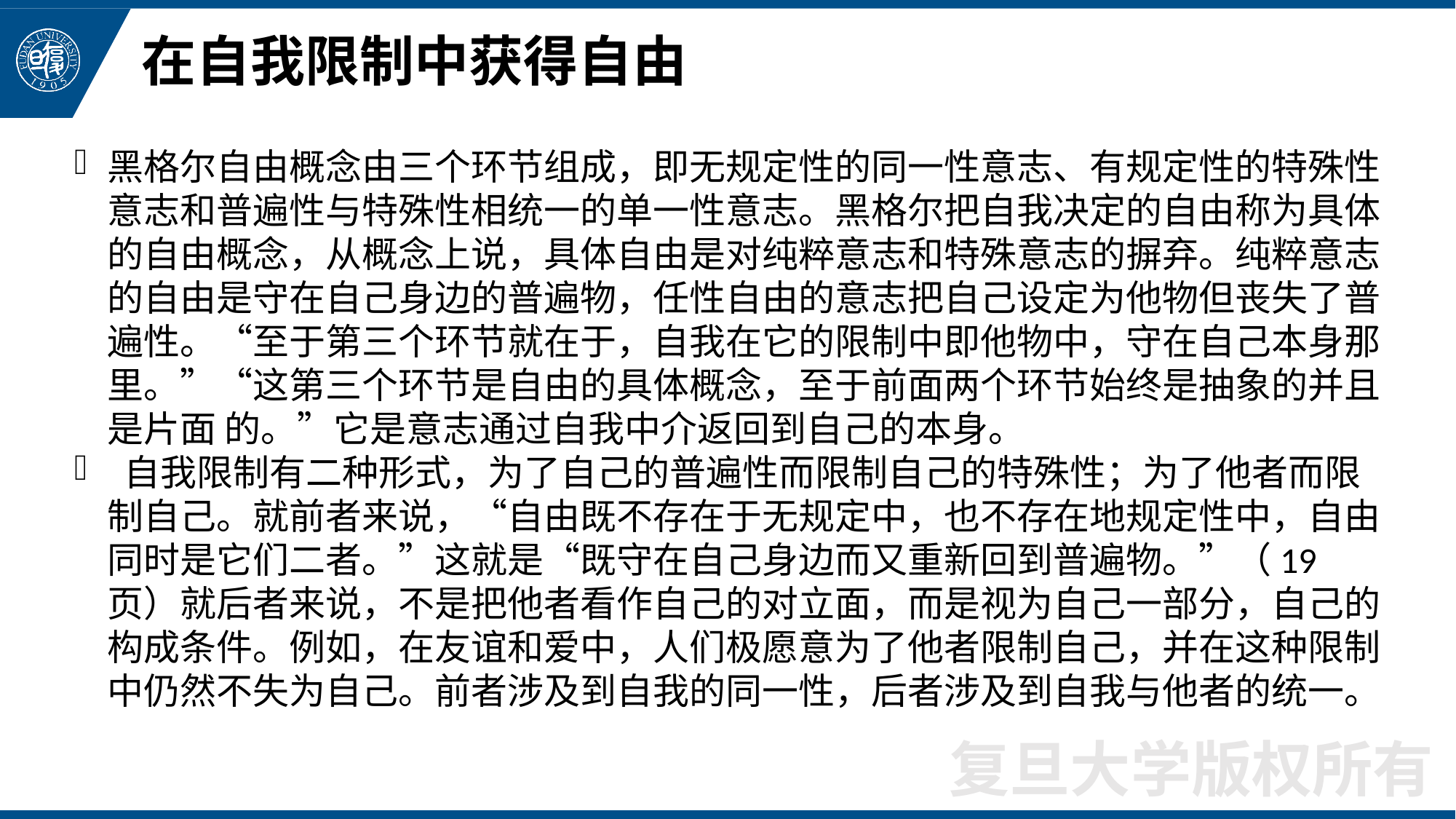

# 在自我限制中获得自由
黑格尔自由概念由三个环节组成，即无规定性的同一性意志、有规定性的特殊性意志和普遍性与特殊性相统一的单一性意志。黑格尔把自我决定的自由称为具体的自由概念，从概念上说，具体自由是对纯粹意志和特殊意志的摒弃。纯粹意志的自由是守在自己身边的普遍物，任性自由的意志把自己设定为他物但丧失了普遍性。“至于第三个环节就在于，自我在它的限制中即他物中，守在自己本身那里。”“这第三个环节是自由的具体概念，至于前面两个环节始终是抽象的并且是片面 的。”它是意志通过自我中介返回到自己的本身。
 自我限制有二种形式，为了自己的普遍性而限制自己的特殊性；为了他者而限制自己。就前者来说，“自由既不存在于无规定中，也不存在地规定性中，自由同时是它们二者。”这就是“既守在自己身边而又重新回到普遍物。”（19页）就后者来说，不是把他者看作自己的对立面，而是视为自己一部分，自己的构成条件。例如，在友谊和爱中，人们极愿意为了他者限制自己，并在这种限制中仍然不失为自己。前者涉及到自我的同一性，后者涉及到自我与他者的统一。